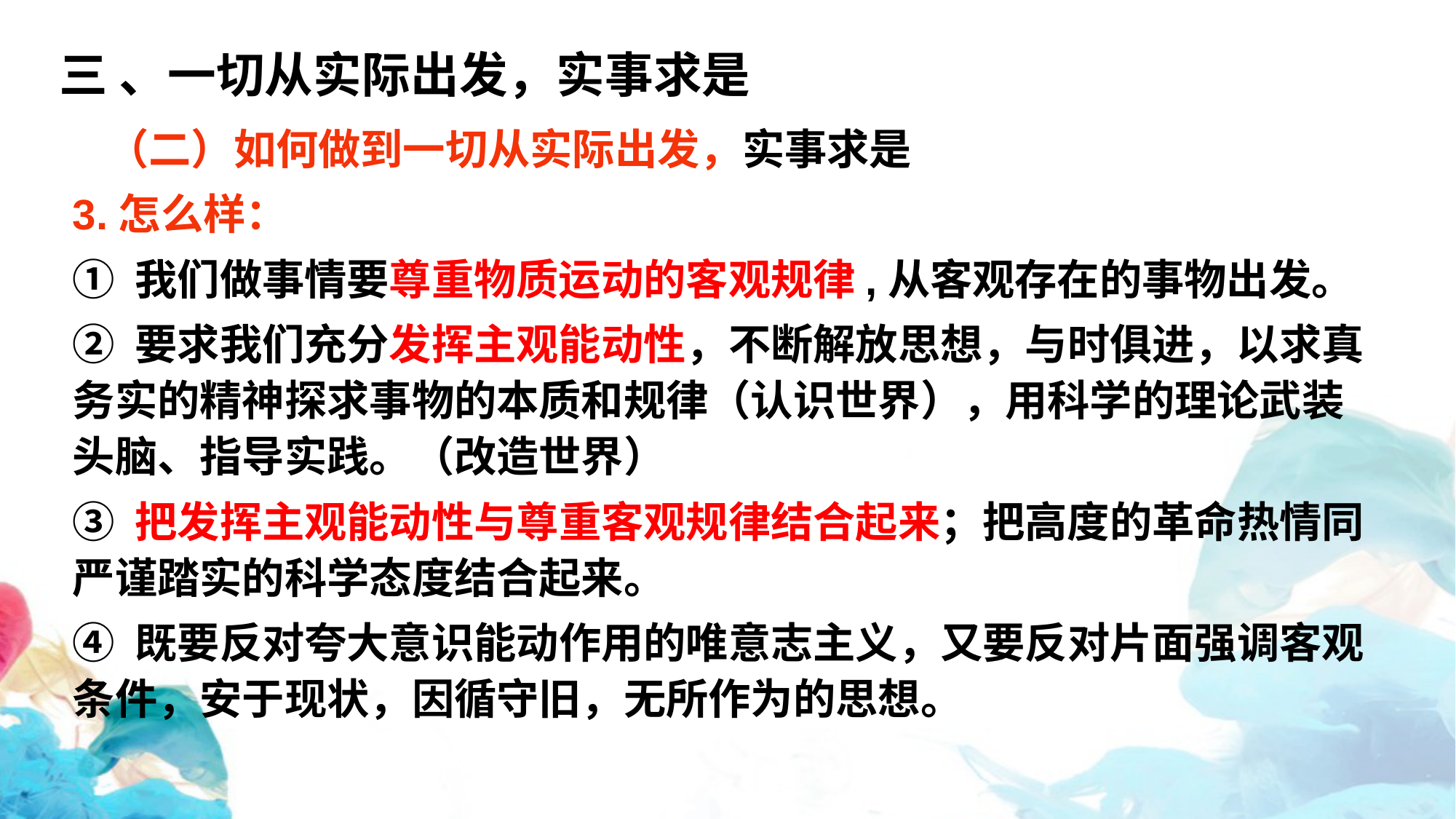

三 、一切从实际出发，实事求是
（二）如何做到一切从实际出发，实事求是
3.怎么样：
① 我们做事情要尊重物质运动的客观规律,从客观存在的事物出发。
② 要求我们充分发挥主观能动性，不断解放思想，与时俱进，以求真务实的精神探求事物的本质和规律（认识世界），用科学的理论武装头脑、指导实践。（改造世界）
③ 把发挥主观能动性与尊重客观规律结合起来；把高度的革命热情同严谨踏实的科学态度结合起来。
④ 既要反对夸大意识能动作用的唯意志主义，又要反对片面强调客观条件，安于现状，因循守旧，无所作为的思想。